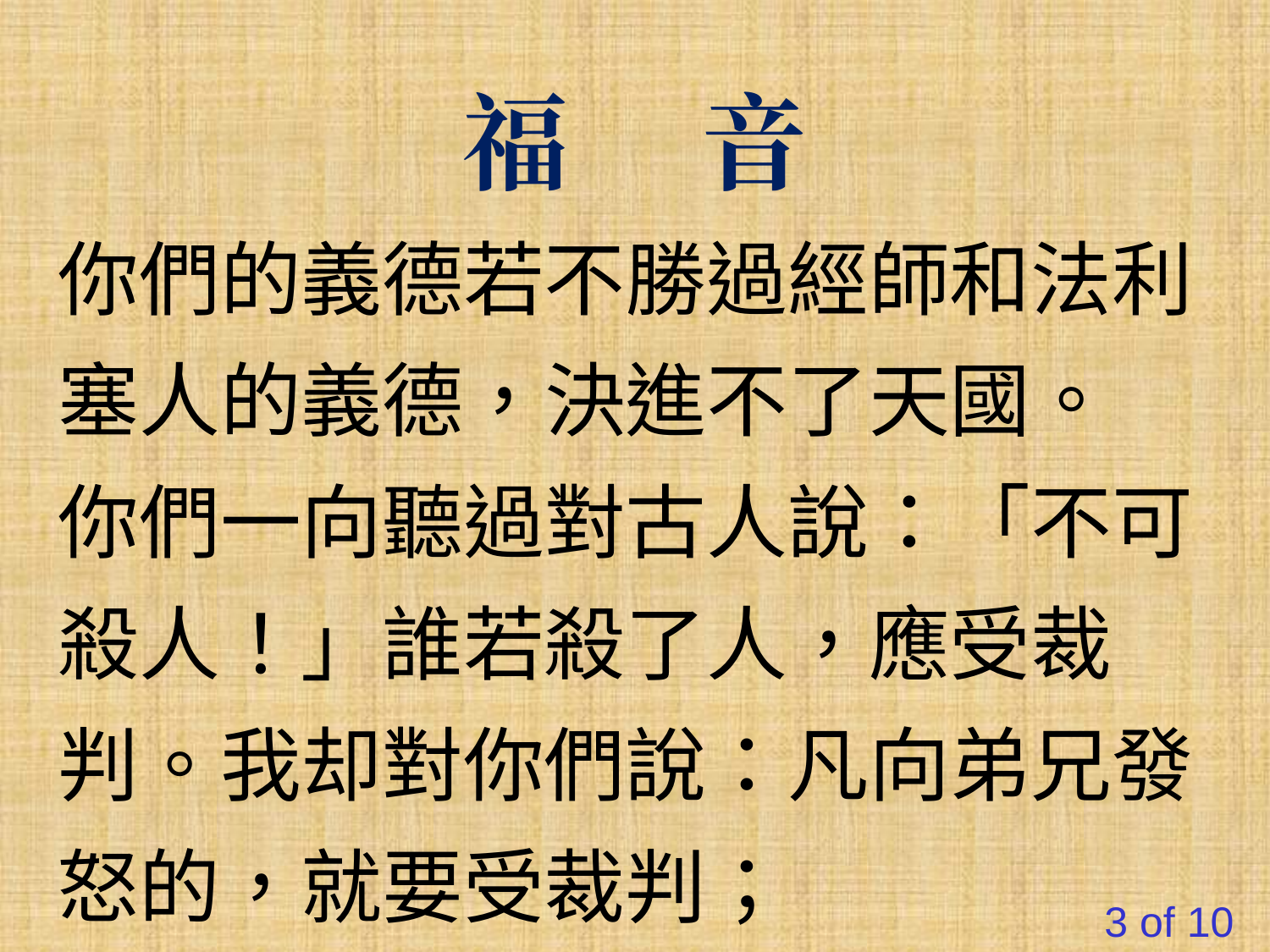

福     音
你們的義德若不勝過經師和法利塞人的義德，決進不了天國。
你們一向聽過對古人說：「不可殺人！」誰若殺了人，應受裁判。我却對你們說：凡向弟兄發怒的，就要受裁判；
3 of 10